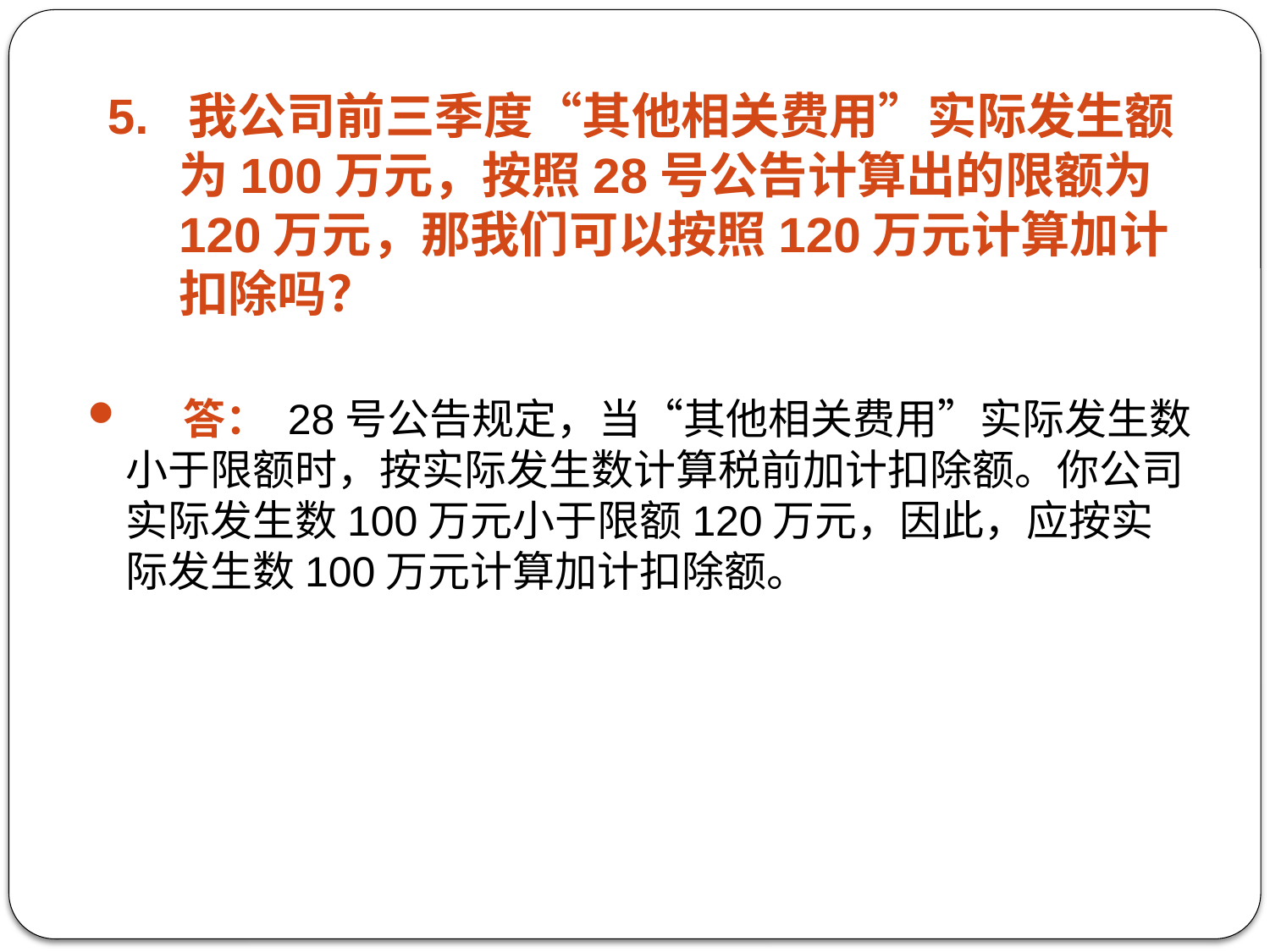

# 5.  我公司前三季度“其他相关费用”实际发生额为100万元，按照28号公告计算出的限额为120万元，那我们可以按照120万元计算加计扣除吗？
     答： 28号公告规定，当“其他相关费用”实际发生数小于限额时，按实际发生数计算税前加计扣除额。你公司实际发生数100万元小于限额120万元，因此，应按实际发生数100万元计算加计扣除额。